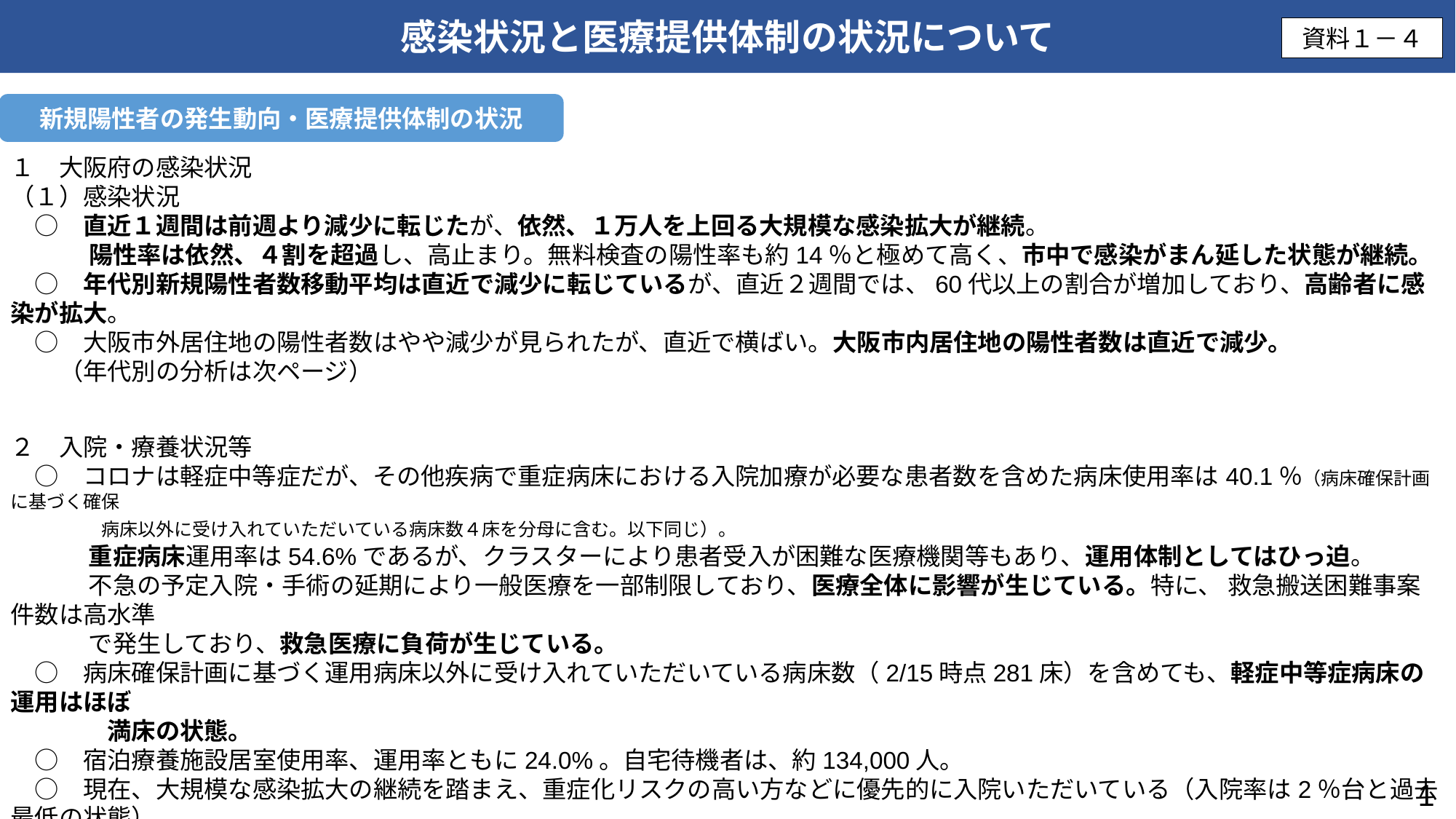

感染状況と医療提供体制の状況について
資料１－４
新規陽性者の発生動向・医療提供体制の状況

１　大阪府の感染状況
（１）感染状況
　○　直近１週間は前週より減少に転じたが、依然、１万人を上回る大規模な感染拡大が継続。
　　　 陽性率は依然、４割を超過し、高止まり。無料検査の陽性率も約14％と極めて高く、市中で感染がまん延した状態が継続。
　○　年代別新規陽性者数移動平均は直近で減少に転じているが、直近２週間では、60代以上の割合が増加しており、高齢者に感染が拡大。
　○　大阪市外居住地の陽性者数はやや減少が見られたが、直近で横ばい。大阪市内居住地の陽性者数は直近で減少。
　　（年代別の分析は次ページ）

２　入院・療養状況等
　○　コロナは軽症中等症だが、その他疾病で重症病床における入院加療が必要な患者数を含めた病床使用率は40.1％（病床確保計画に基づく確保
　　　　　病床以外に受け入れていただいている病床数４床を分母に含む。以下同じ）。
　　　 重症病床運用率は54.6%であるが、クラスターにより患者受入が困難な医療機関等もあり、運用体制としてはひっ迫。
　　　 不急の予定入院・手術の延期により一般医療を一部制限しており、医療全体に影響が生じている。特に、 救急搬送困難事案件数は高水準
　　　 で発生しており、救急医療に負荷が生じている。
　○　病床確保計画に基づく運用病床以外に受け入れていただいている病床数（2/15時点281床）を含めても、軽症中等症病床の運用はほぼ
　　　　満床の状態。
　○　宿泊療養施設居室使用率、運用率ともに24.0%。自宅待機者は、約134,000人。
　○　現在、大規模な感染拡大の継続を踏まえ、重症化リスクの高い方などに優先的に入院いただいている（入院率は2％台と過去最低の状態）。
　　　 軽症中等症病床における入院患者の平均入院日数は約８日と、過去の波より短い（今後、国の方針を踏まえ、入院日数がさらに短縮の可
　　　 能性）が、高齢者の入院患者の増加により重症者数の増加や入院日数が長期化する可能性があり、さらなる医療ひっ迫が懸念。

1